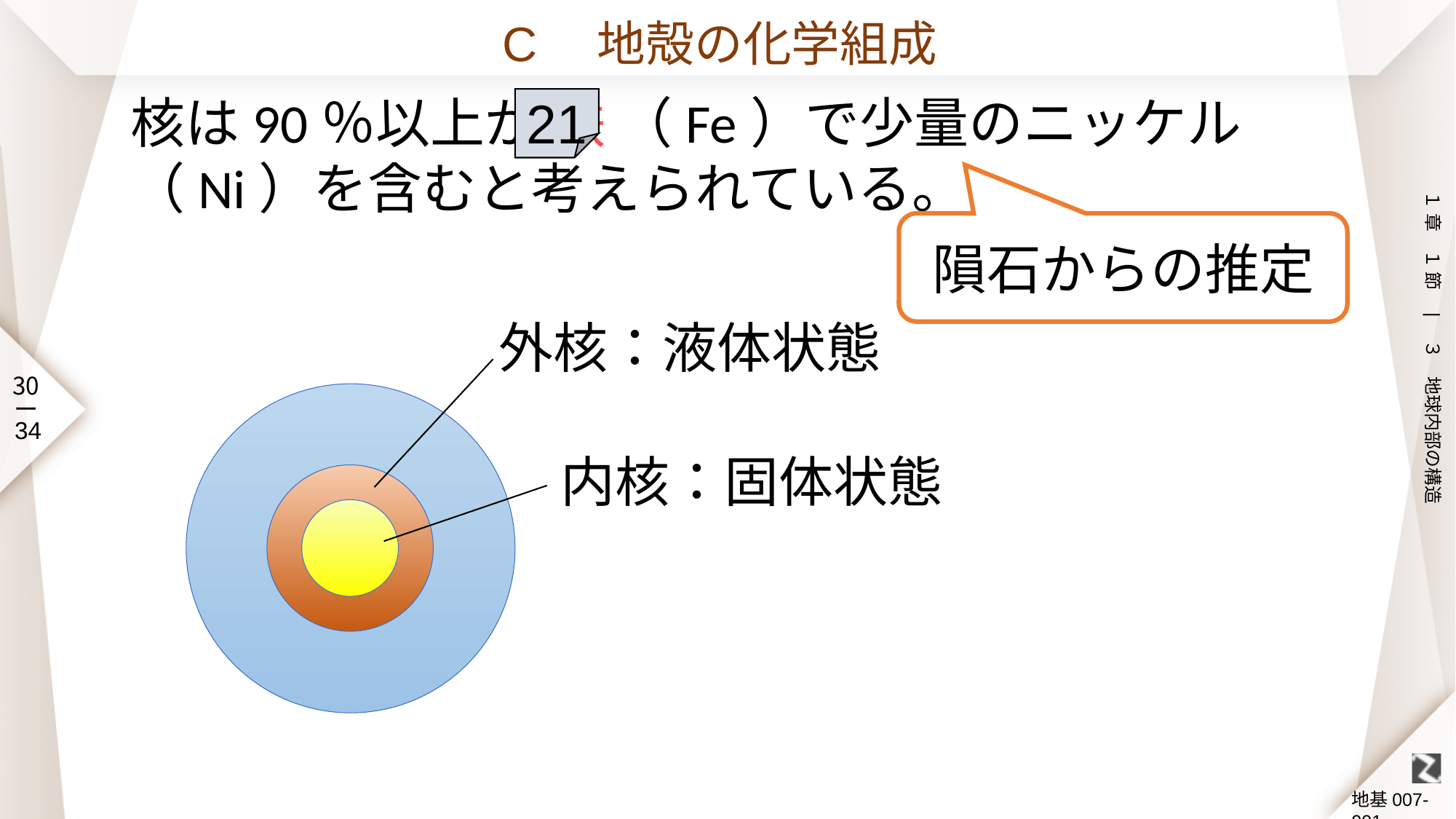

# C　地殻の化学組成
核は90％以上が 鉄 （Fe）で少量のニッケル（Ni）を含むと考えられている。
21
隕石からの推定
外核：液体状態

内核：固体状態